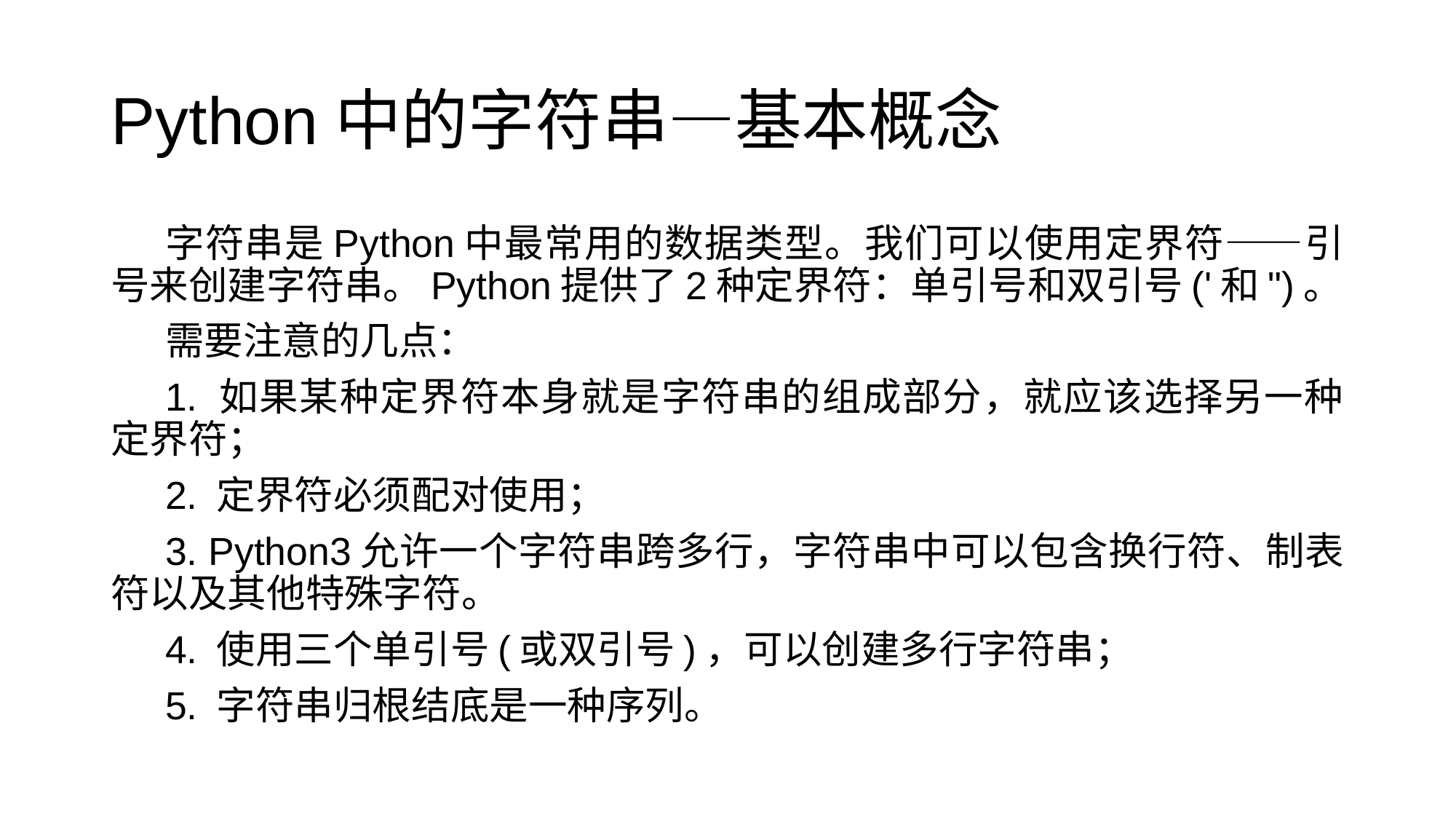

# Python中的字符串—基本概念
字符串是Python中最常用的数据类型。我们可以使用定界符——引号来创建字符串。Python提供了2种定界符：单引号和双引号('和")。
需要注意的几点：
1. 如果某种定界符本身就是字符串的组成部分，就应该选择另一种定界符；
2. 定界符必须配对使用；
3. Python3允许一个字符串跨多行，字符串中可以包含换行符、制表符以及其他特殊字符。
4. 使用三个单引号(或双引号)，可以创建多行字符串；
5. 字符串归根结底是一种序列。